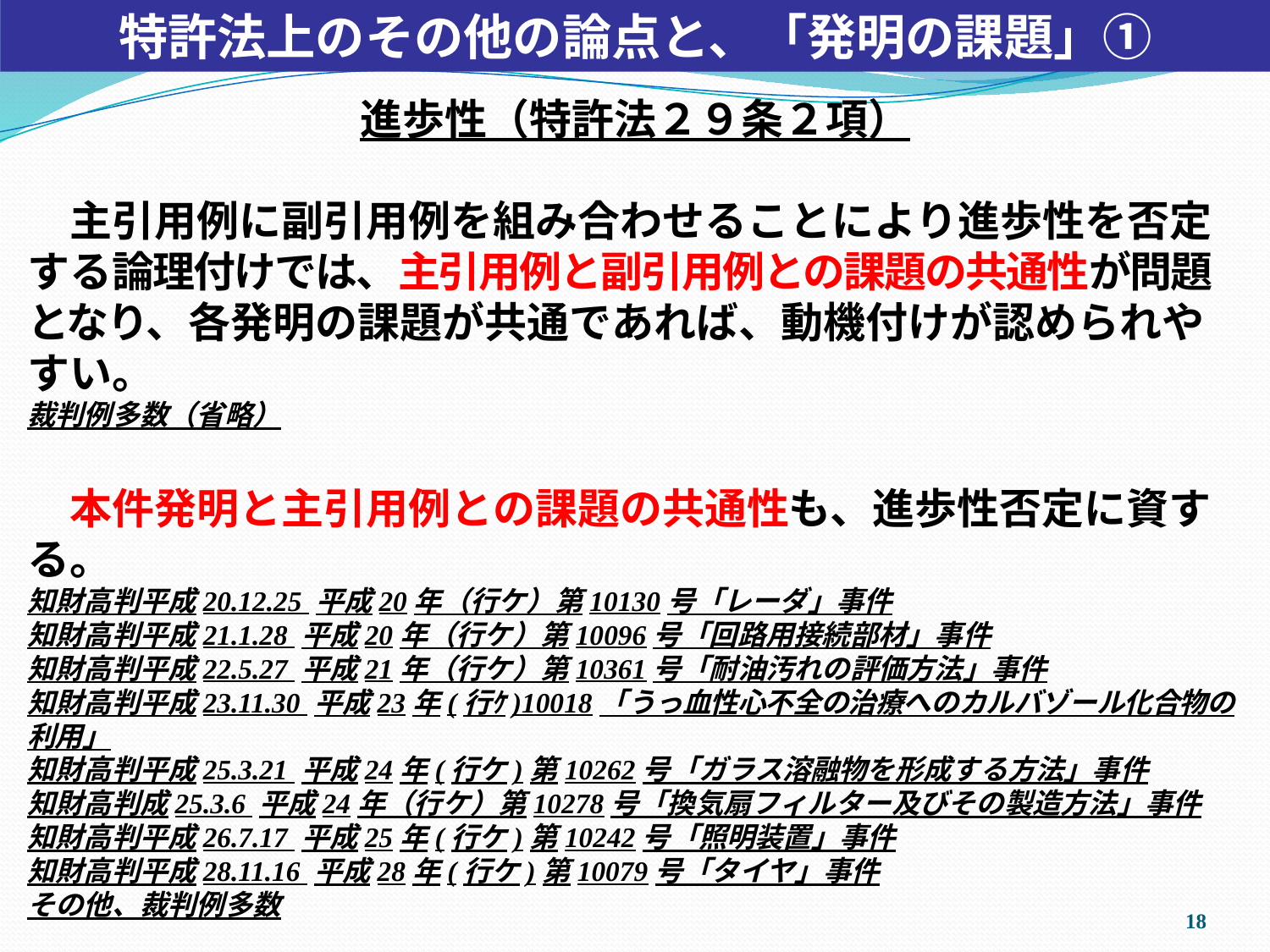

特許法上のその他の論点と、「発明の課題」①
進歩性（特許法２９条２項）

　主引用例に副引用例を組み合わせることにより進歩性を否定する論理付けでは、主引用例と副引用例との課題の共通性が問題となり、各発明の課題が共通であれば、動機付けが認められやすい。
裁判例多数（省略）

　本件発明と主引用例との課題の共通性も、進歩性否定に資する。
知財高判平成20.12.25 平成20年（行ケ）第10130号「レーダ」事件
知財高判平成21.1.28 平成20年（行ケ）第10096号「回路用接続部材」事件
知財高判平成22.5.27 平成21年（行ケ）第10361号「耐油汚れの評価方法」事件
知財高判平成23.11.30 平成23年(行ｹ)10018「うっ血性心不全の治療へのカルバゾール化合物の利用」
知財高判平成25.3.21 平成24年(行ケ)第10262号「ガラス溶融物を形成する方法」事件
知財高判成25.3.6 平成24年（行ケ）第10278号「換気扇フィルター及びその製造方法」事件
知財高判平成26.7.17 平成25年(行ケ)第10242号「照明装置」事件
知財高判平成28.11.16 平成28年(行ケ)第10079号「タイヤ」事件
その他、裁判例多数

　本件発明と副引用例との課題の共通性も、進歩性否定に資する。
知財高判平成28.3.30 平成27年（行ケ）第10094号「ロータリ作業機のシールドカバー」事件
　　　　　　　　　　　　　　　　　　　　　　　　　 　⇒いわゆる「容易の容易」という論点である。
18